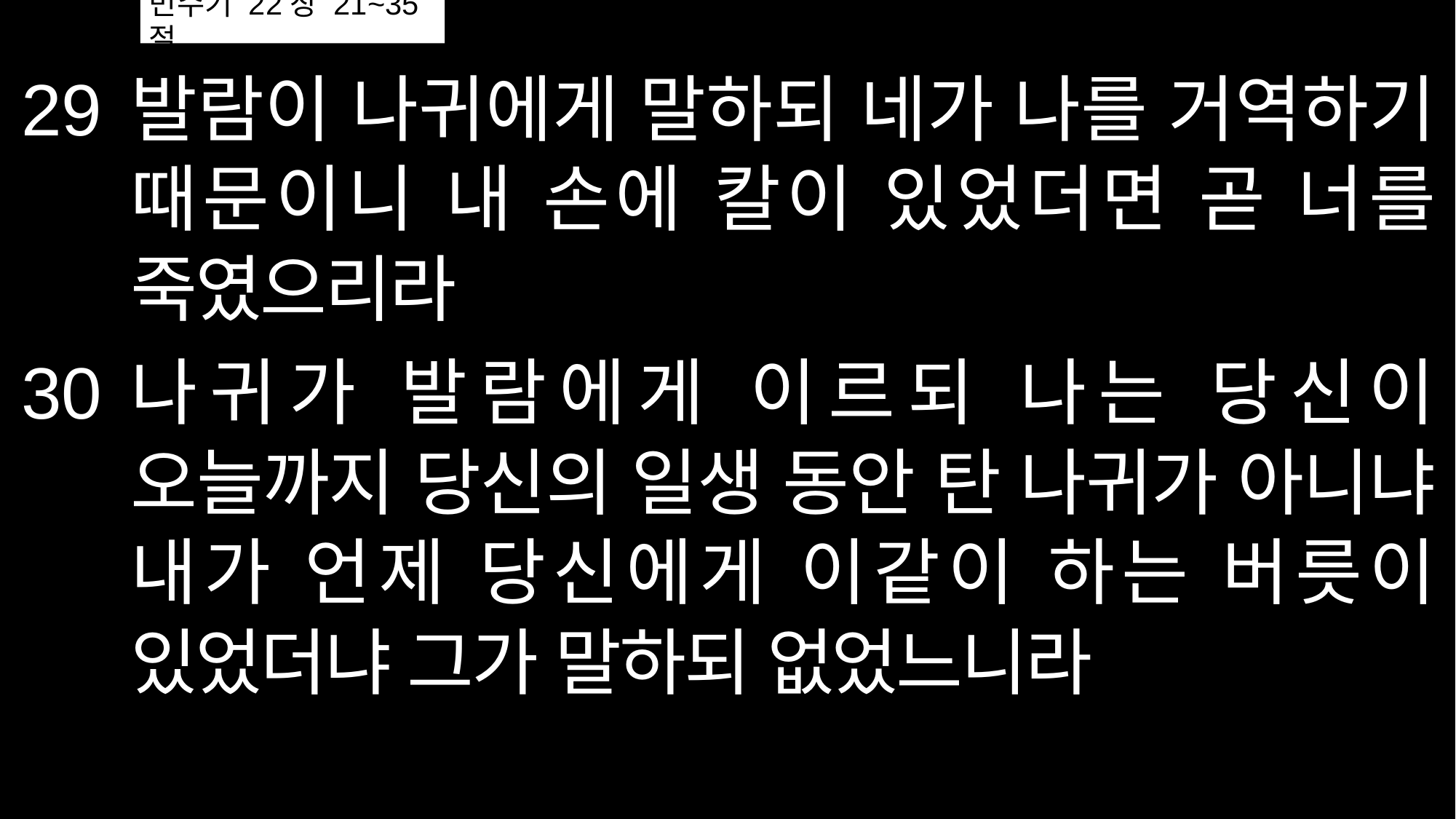

# 민수기 22장 21~35절
발람이 나귀에게 말하되 네가 나를 거역하기 때문이니 내 손에 칼이 있었더면 곧 너를 죽였으리라
나귀가 발람에게 이르되 나는 당신이 오늘까지 당신의 일생 동안 탄 나귀가 아니냐 내가 언제 당신에게 이같이 하는 버릇이 있었더냐 그가 말하되 없었느니라